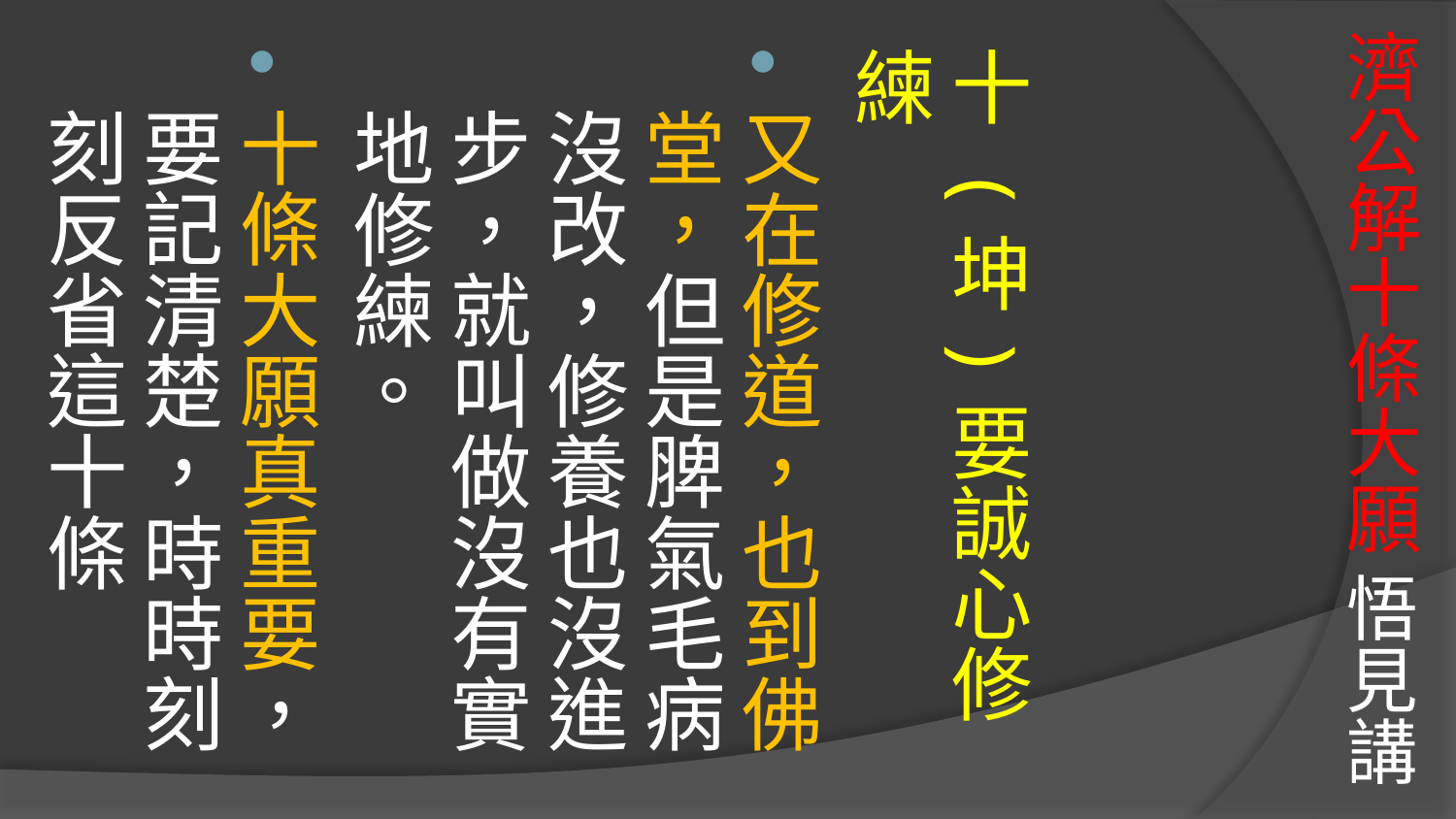

# 濟公解十條大願 悟見講
十 (坤)要誠心修練
又在修道，也到佛堂，但是脾氣毛病沒改，修養也沒進步，就叫做沒有實地修練。
十條大願真重要，要記清楚，時時刻刻反省這十條